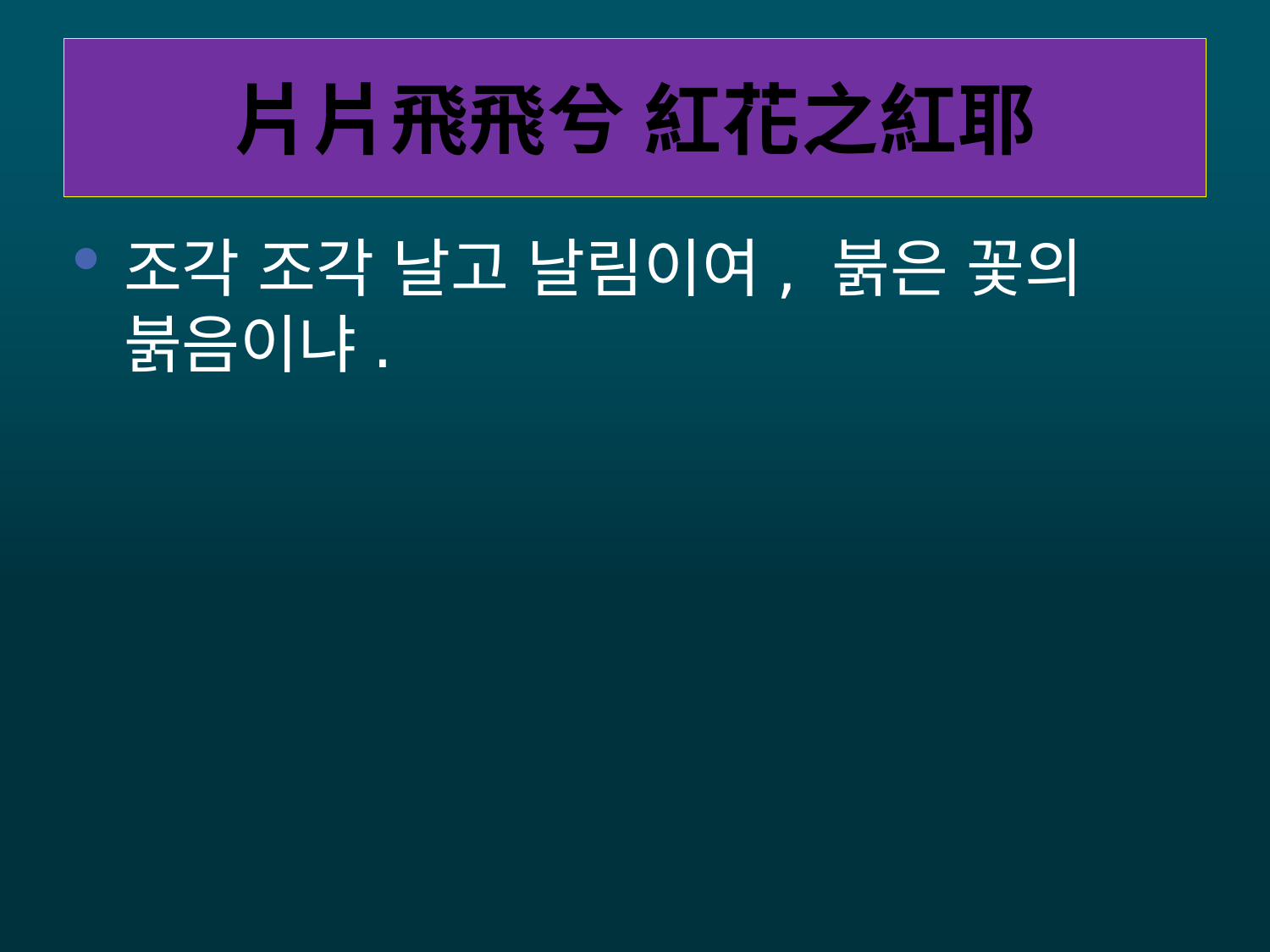

# 片片飛飛兮 紅花之紅耶
조각 조각 날고 날림이여, 붉은 꽃의 붉음이냐.